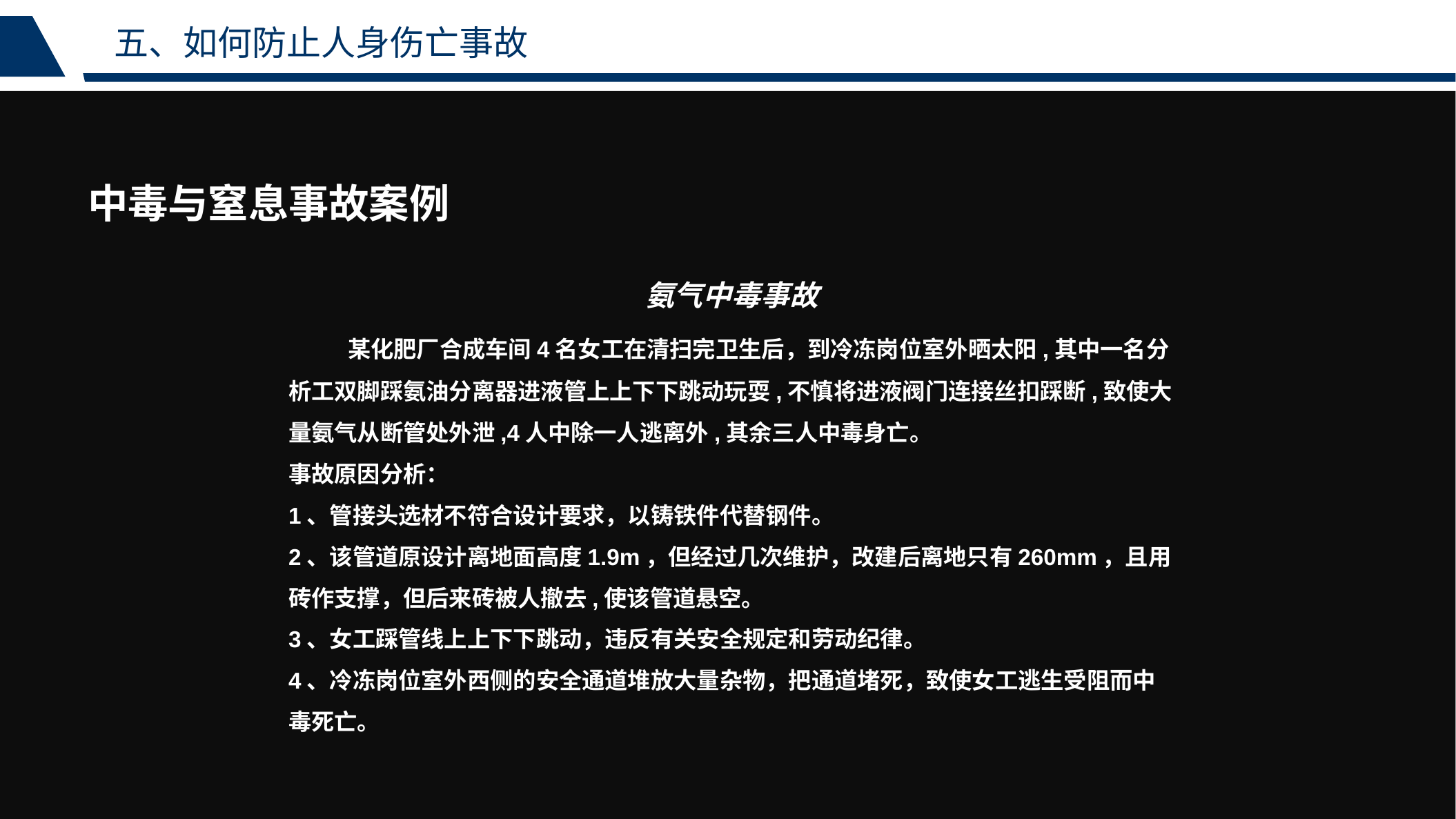

五、如何防止人身伤亡事故

中毒与窒息事故案例
氨气中毒事故
        某化肥厂合成车间4名女工在清扫完卫生后，到冷冻岗位室外晒太阳,其中一名分析工双脚踩氨油分离器进液管上上下下跳动玩耍,不慎将进液阀门连接丝扣踩断,致使大量氨气从断管处外泄,4人中除一人逃离外,其余三人中毒身亡。
事故原因分析：
1、管接头选材不符合设计要求，以铸铁件代替钢件。
2、该管道原设计离地面高度1.9m，但经过几次维护，改建后离地只有260mm，且用砖作支撑，但后来砖被人撤去,使该管道悬空。
3、女工踩管线上上下下跳动，违反有关安全规定和劳动纪律。
4、冷冻岗位室外西侧的安全通道堆放大量杂物，把通道堵死，致使女工逃生受阻而中毒死亡。